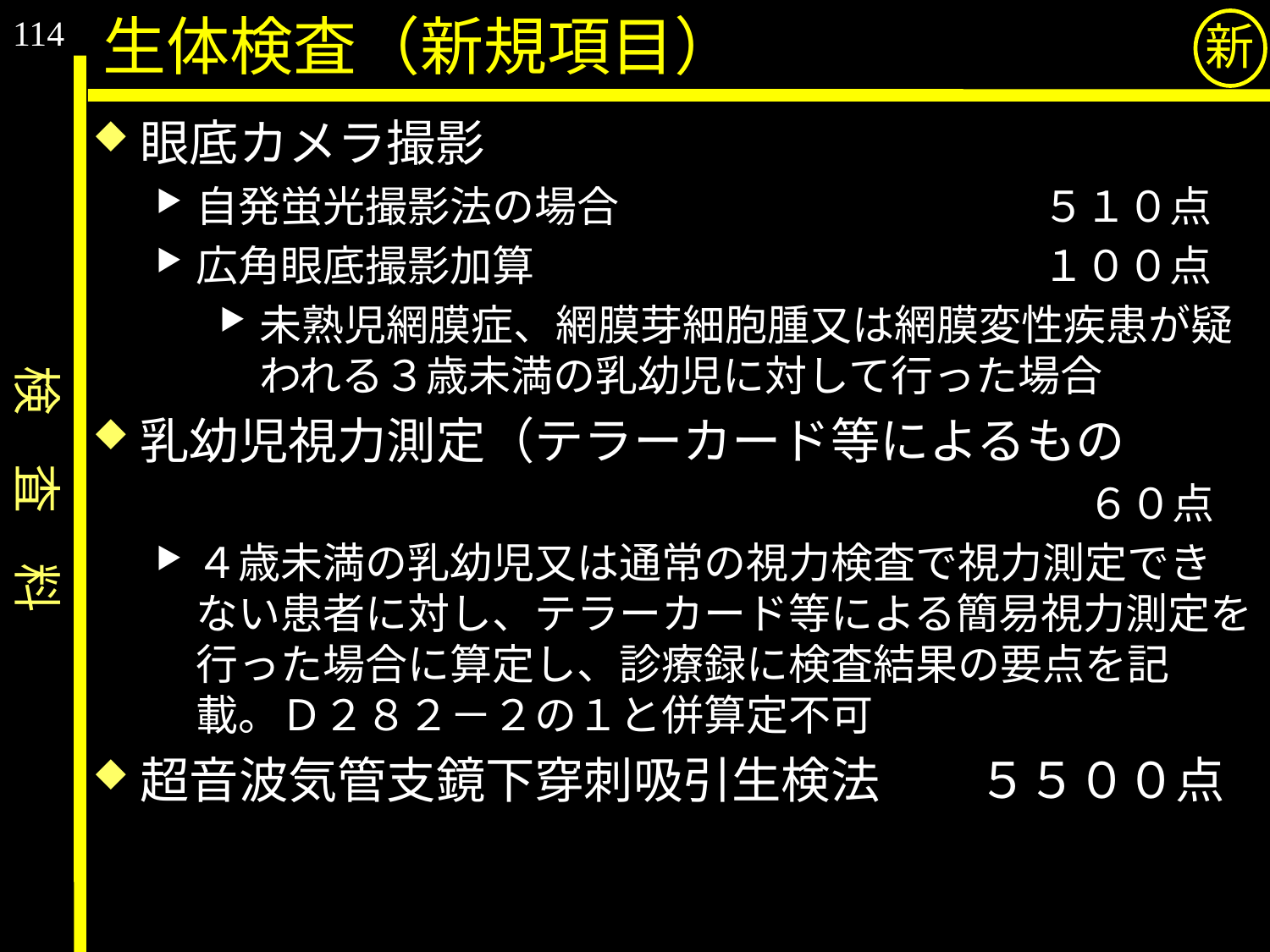

114
生体検査（新規項目）
新

眼底カメラ撮影
自発蛍光撮影法の場合　　　　　　　　　　５１０点
広角眼底撮影加算　　　　　　　　　　　　１００点
未熟児網膜症、網膜芽細胞腫又は網膜変性疾患が疑われる３歳未満の乳幼児に対して行った場合
乳幼児視力測定（テラーカード等によるもの
　　　　　　　　　　　　　　　　　　　　　　６０点
４歳未満の乳幼児又は通常の視力検査で視力測定できない患者に対し、テラーカード等による簡易視力測定を行った場合に算定し、診療録に検査結果の要点を記載。Ｄ２８２－２の１と併算定不可
超音波気管支鏡下穿刺吸引生検法　　５５００点
検　査　料